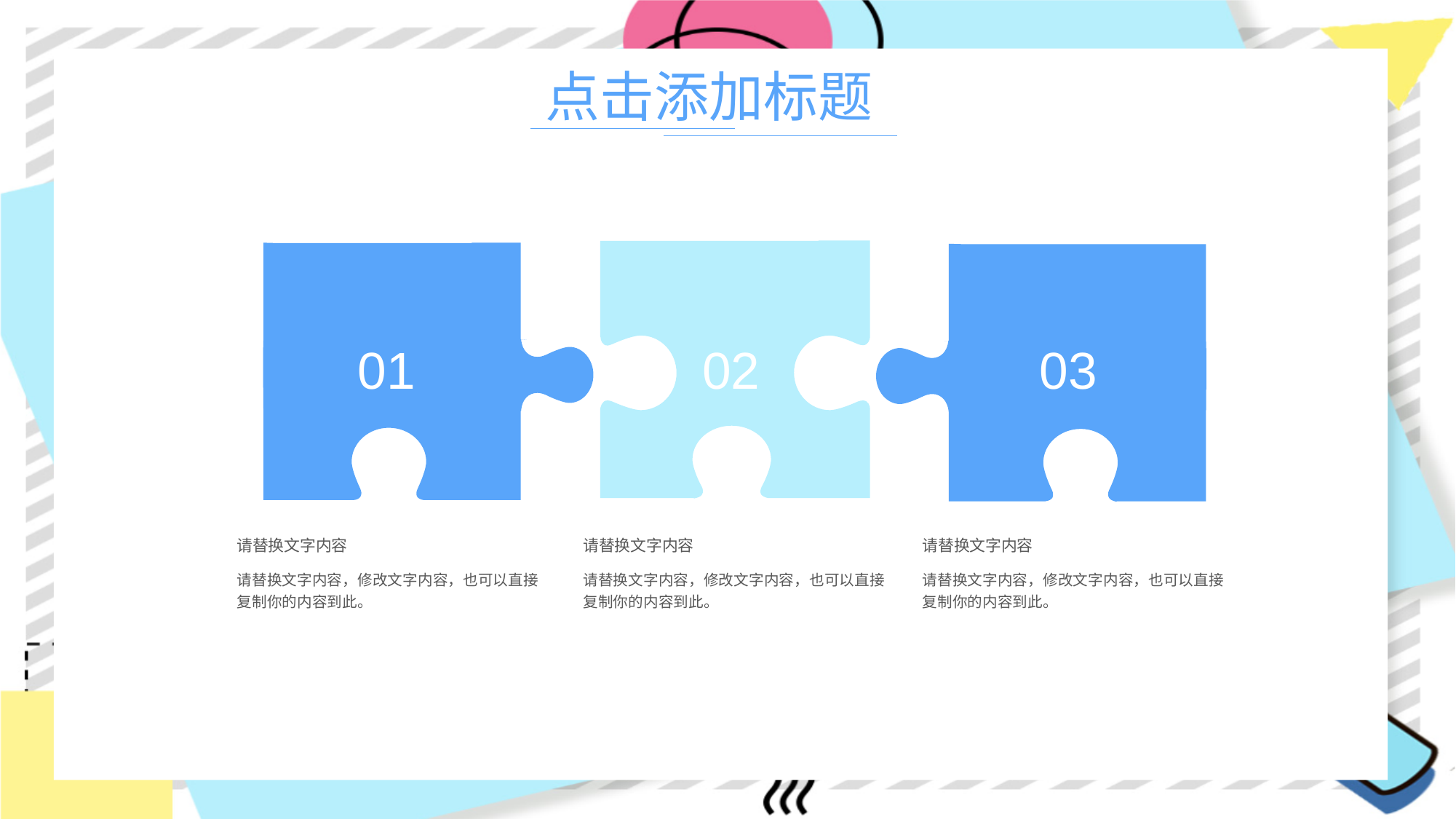

点击添加标题

01
02
03
请替换文字内容
请替换文字内容
请替换文字内容
请替换文字内容，修改文字内容，也可以直接复制你的内容到此。
请替换文字内容，修改文字内容，也可以直接复制你的内容到此。
请替换文字内容，修改文字内容，也可以直接复制你的内容到此。